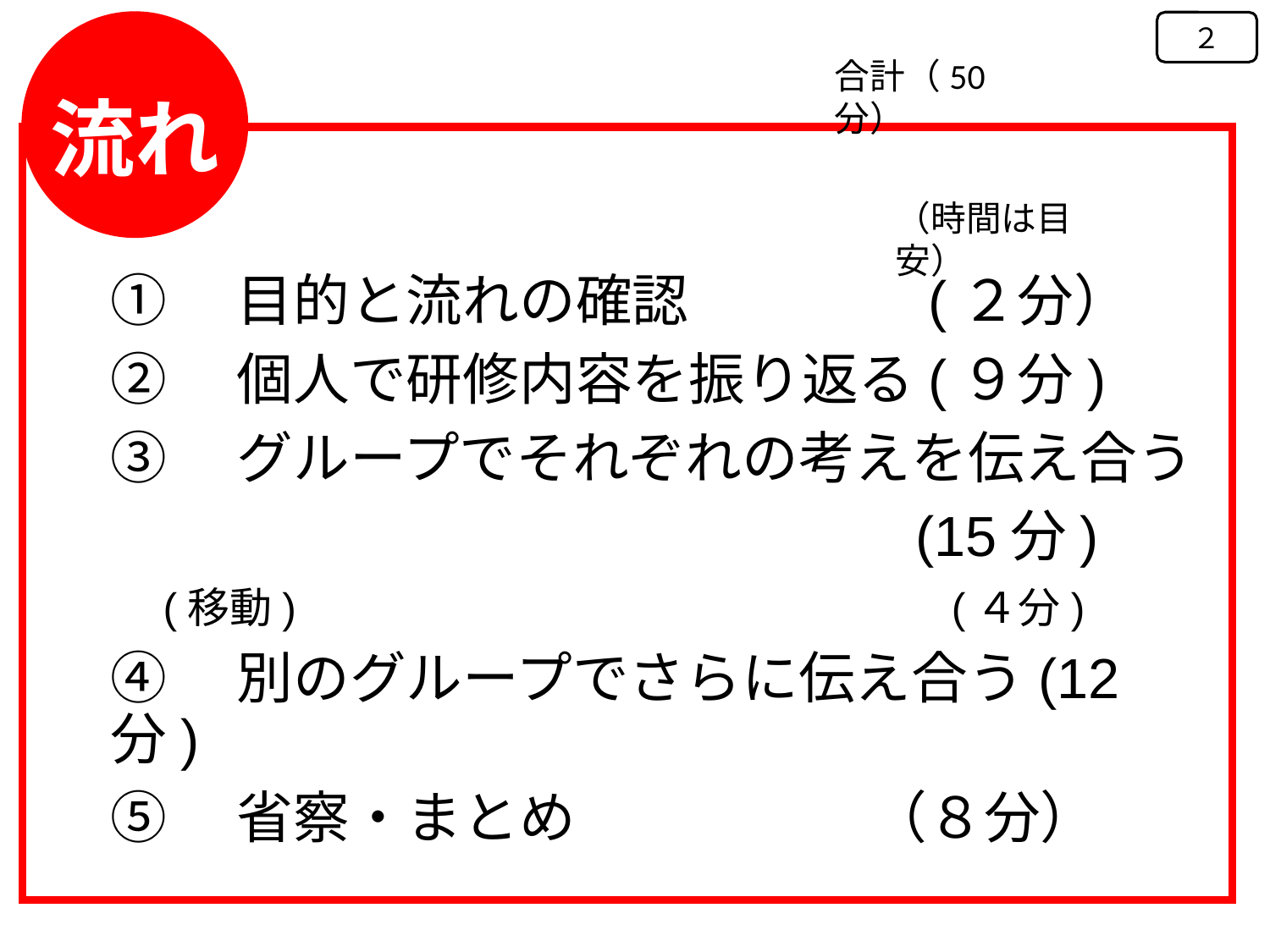

流れ
２
短縮版（25分）
合計（50分）

（時間は目安）
①　個人で研修内容を振り返る(７分)

②　グループでそれぞれの考えを伝え合う
　　　　　　　　　　　　　　(1２分)

③　省察・まとめ　　　　　 （５分）
①　目的と流れの確認　　　　(２分）
②　個人で研修内容を振り返る(９分)
③　グループでそれぞれの考えを伝え合う
　　　　　　　　　　　　　　(15分)
　(移動)　　　　　　　　　　　　　　　(４分)
④　別のグループでさらに伝え合う(12分)
⑤　省察・まとめ　　　　　 （８分）